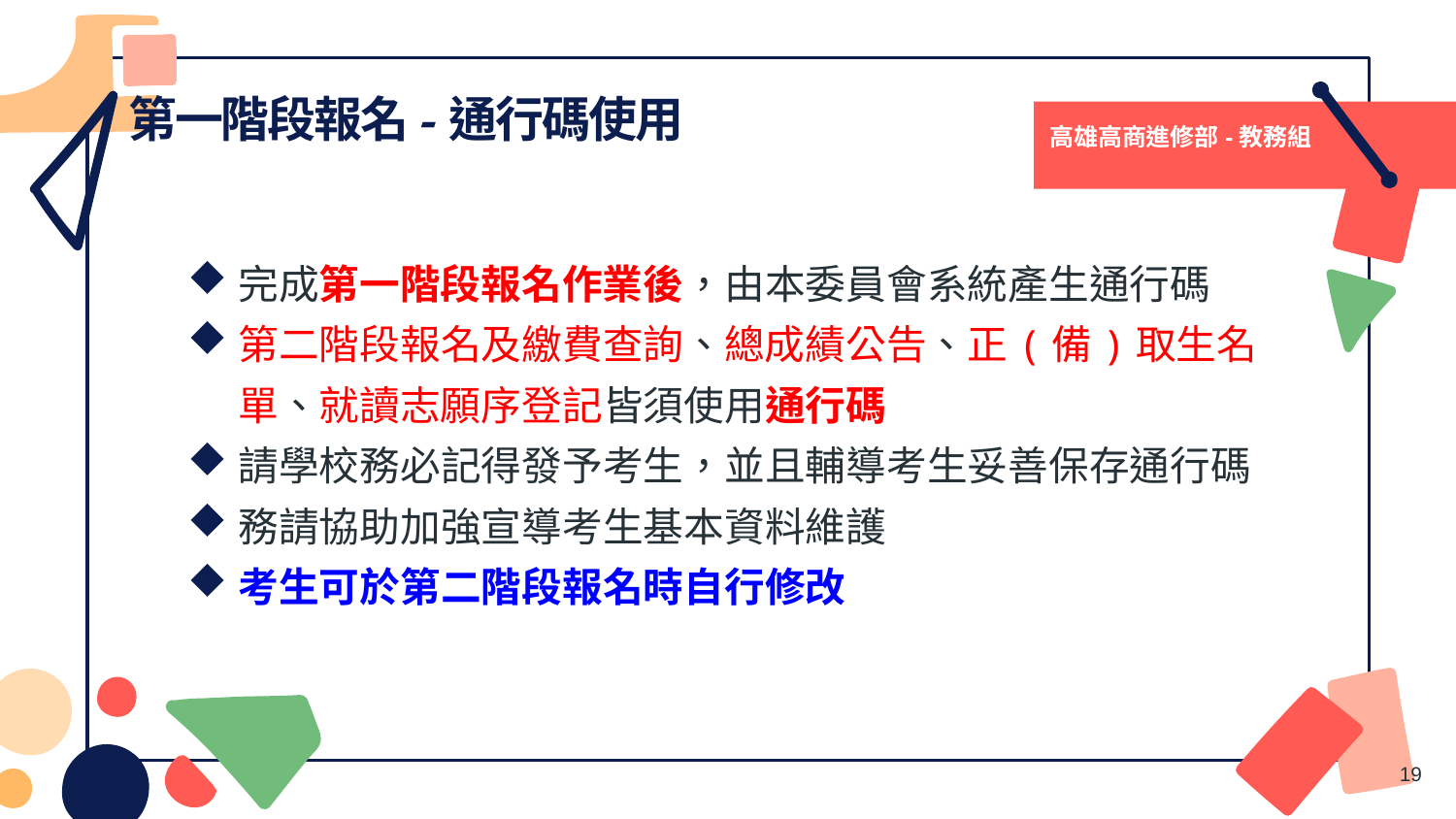

# 第一階段報名-通行碼使用

高雄高商進修部-教務組

完成第一階段報名作業後，由本委員會系統產生通行碼
第二階段報名及繳費查詢、總成績公告、正(備)取生名單、就讀志願序登記皆須使用通行碼
請學校務必記得發予考生，並且輔導考生妥善保存通行碼
務請協助加強宣導考生基本資料維護
考生可於第二階段報名時自行修改

19